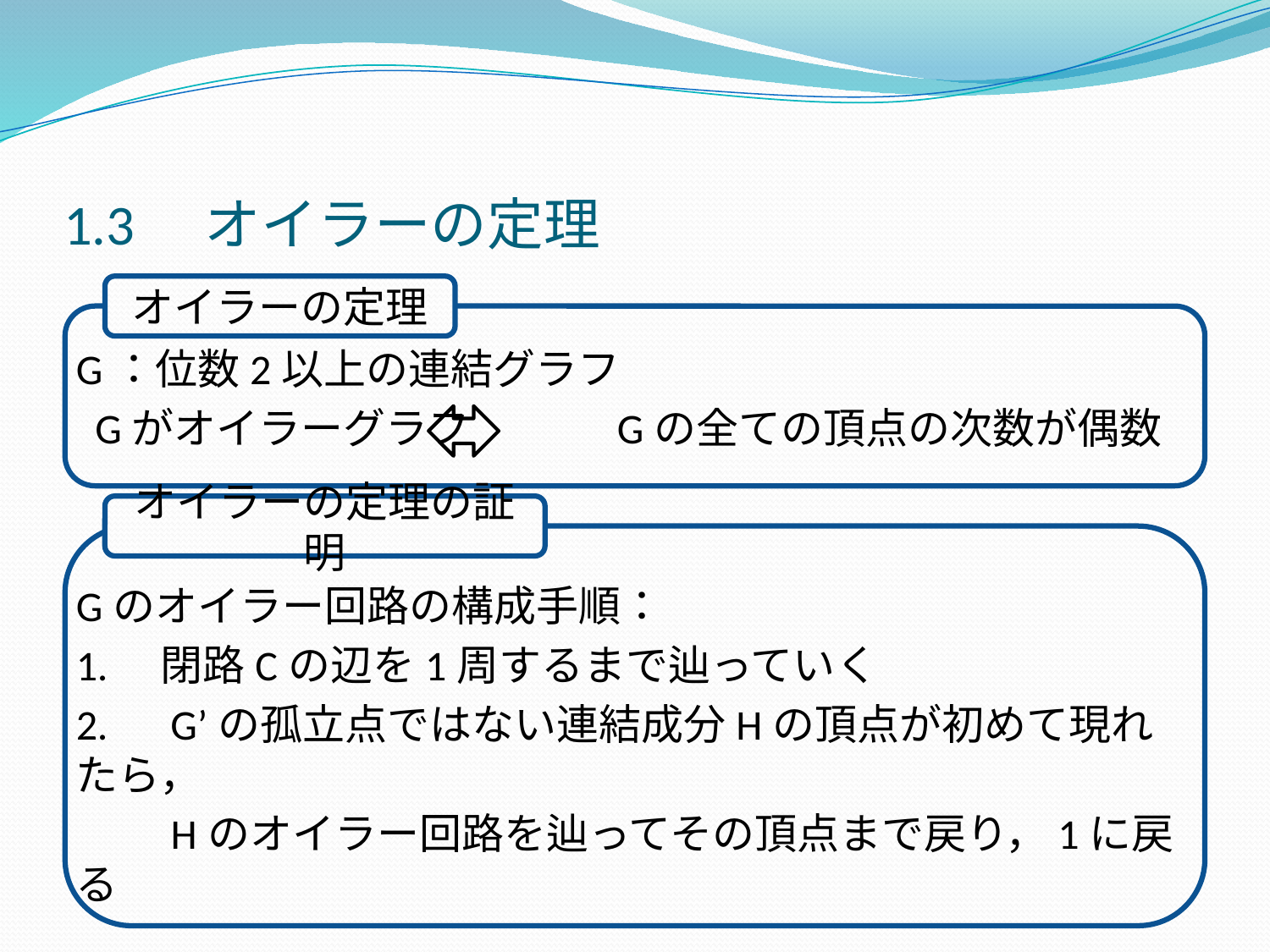

# 1.3　オイラーの定理

オイラーの定理

G：位数2以上の連結グラフ
  Gがオイラーグラフ　　　 Gの全ての頂点の次数が偶数

Gのオイラー回路の構成手順：
1.　閉路Cの辺を1周するまで辿っていく
2.　G’の孤立点ではない連結成分Hの頂点が初めて現れたら，
　　Hのオイラー回路を辿ってその頂点まで戻り，1に戻る

オイラーの定理の証明